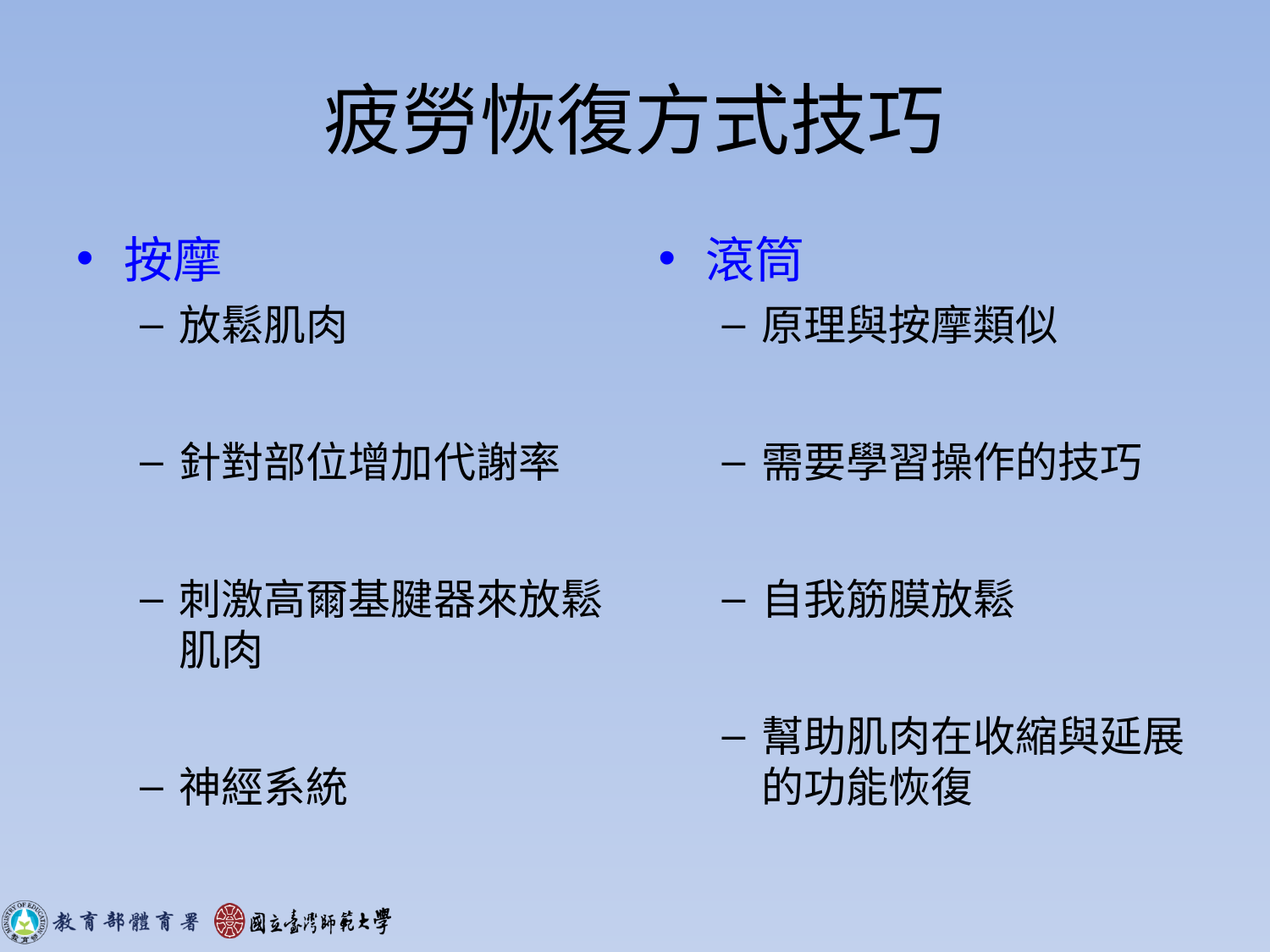

# 疲勞恢復方式技巧
按摩
放鬆肌肉

針對部位增加代謝率

刺激高爾基腱器來放鬆肌肉

神經系統
滾筒
原理與按摩類似

需要學習操作的技巧

自我筋膜放鬆

幫助肌肉在收縮與延展的功能恢復